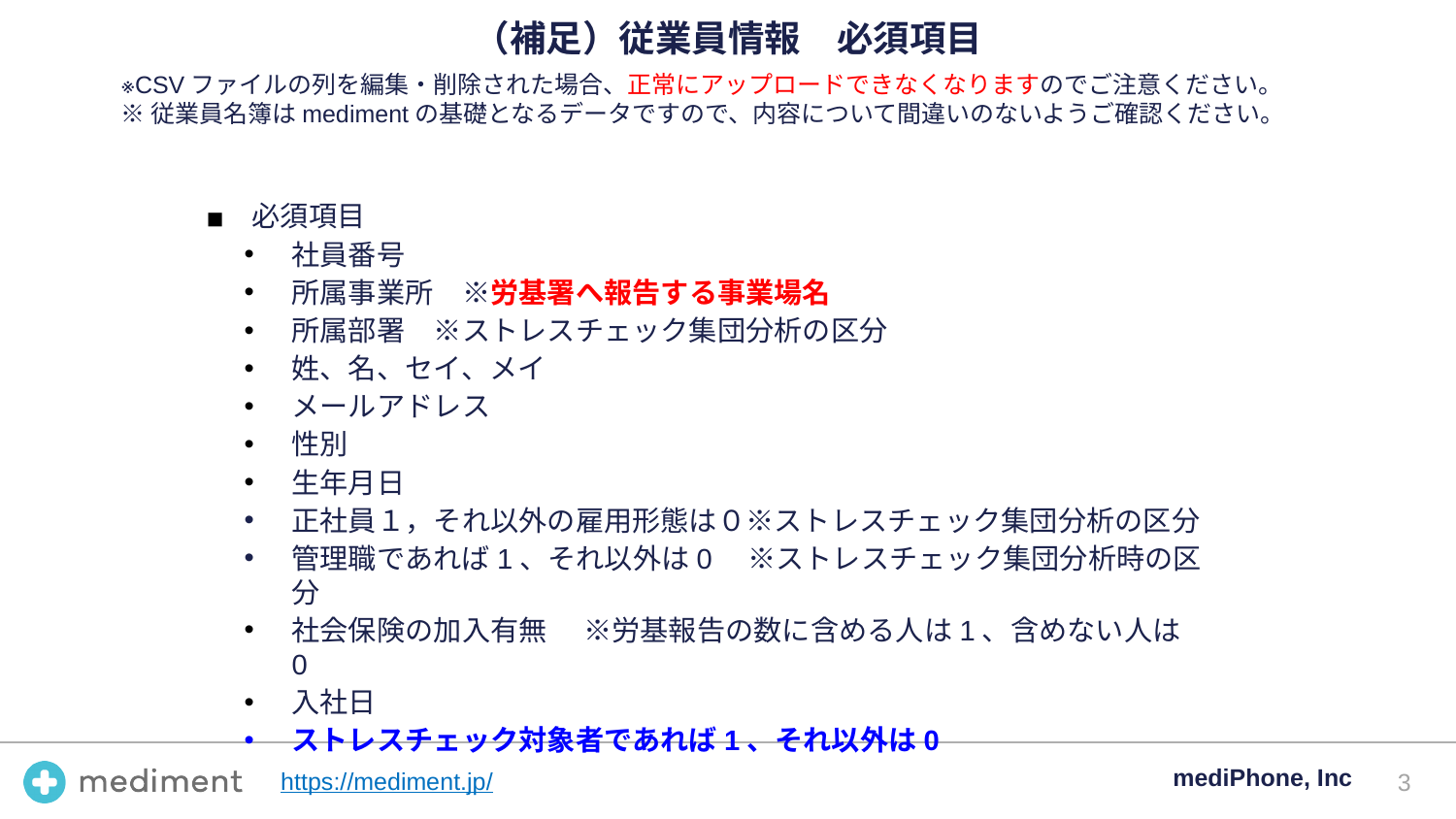

# （補足）従業員情報　必須項目
※CSVファイルの列を編集・削除された場合、正常にアップロードできなくなりますのでご注意ください。
※従業員名簿はmedimentの基礎となるデータですので、内容について間違いのないようご確認ください。

必須項目
社員番号
所属事業所　※労基署へ報告する事業場名
所属部署　※ストレスチェック集団分析の区分
姓、名、セイ、メイ
メールアドレス
性別
生年月日
正社員１，それ以外の雇用形態は０※ストレスチェック集団分析の区分
管理職であれば1、それ以外は0　※ストレスチェック集団分析時の区分
社会保険の加入有無 　※労基報告の数に含める人は1、含めない人は0
入社日
ストレスチェック対象者であれば1、それ以外は0
3